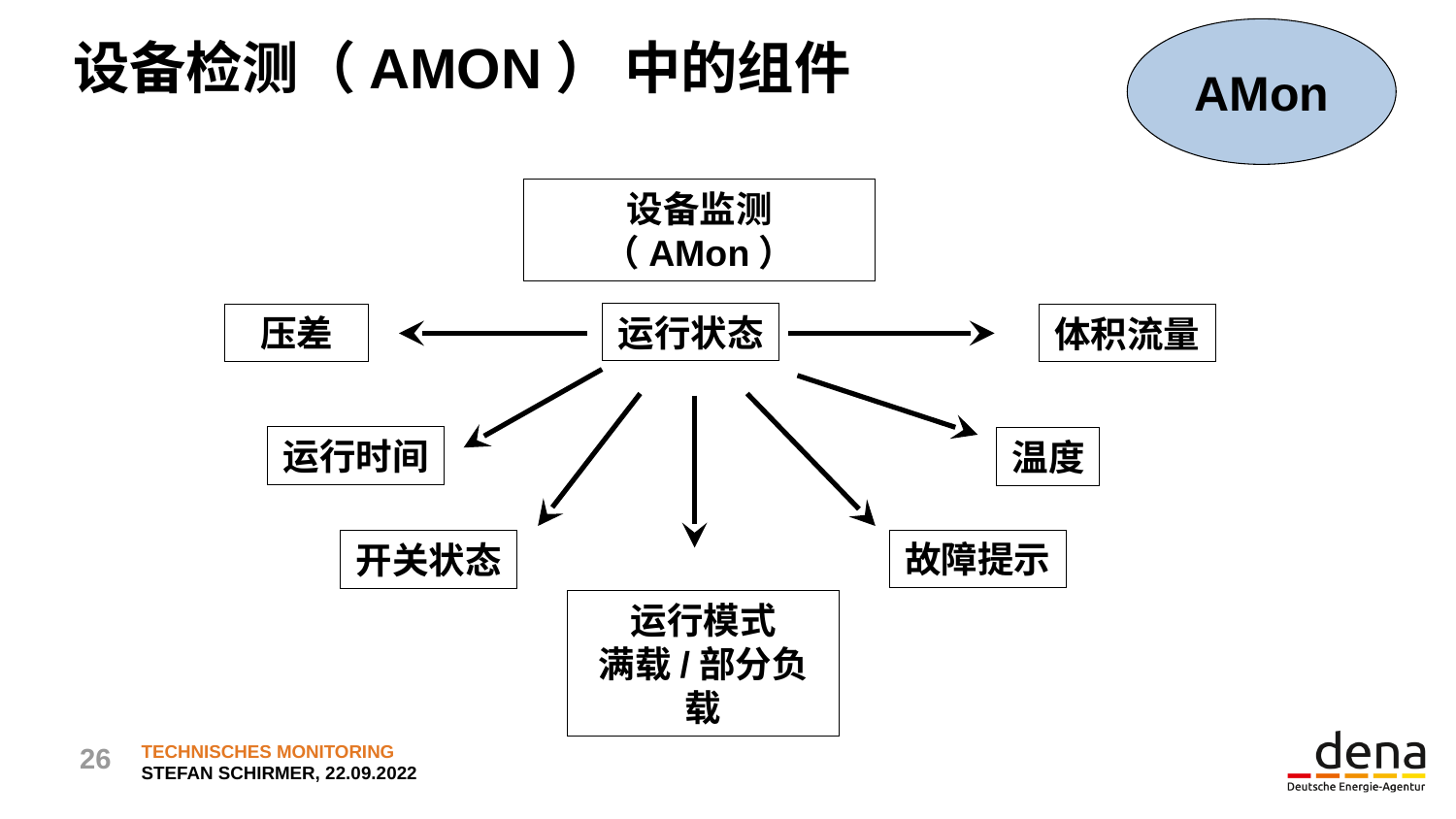

AMon
# 设备检测（Amon） 中的组件
设备监测（AMon）
运行状态
压差
体积流量
运行时间
温度
故障提示
开关状态
运行模式
满载/部分负载